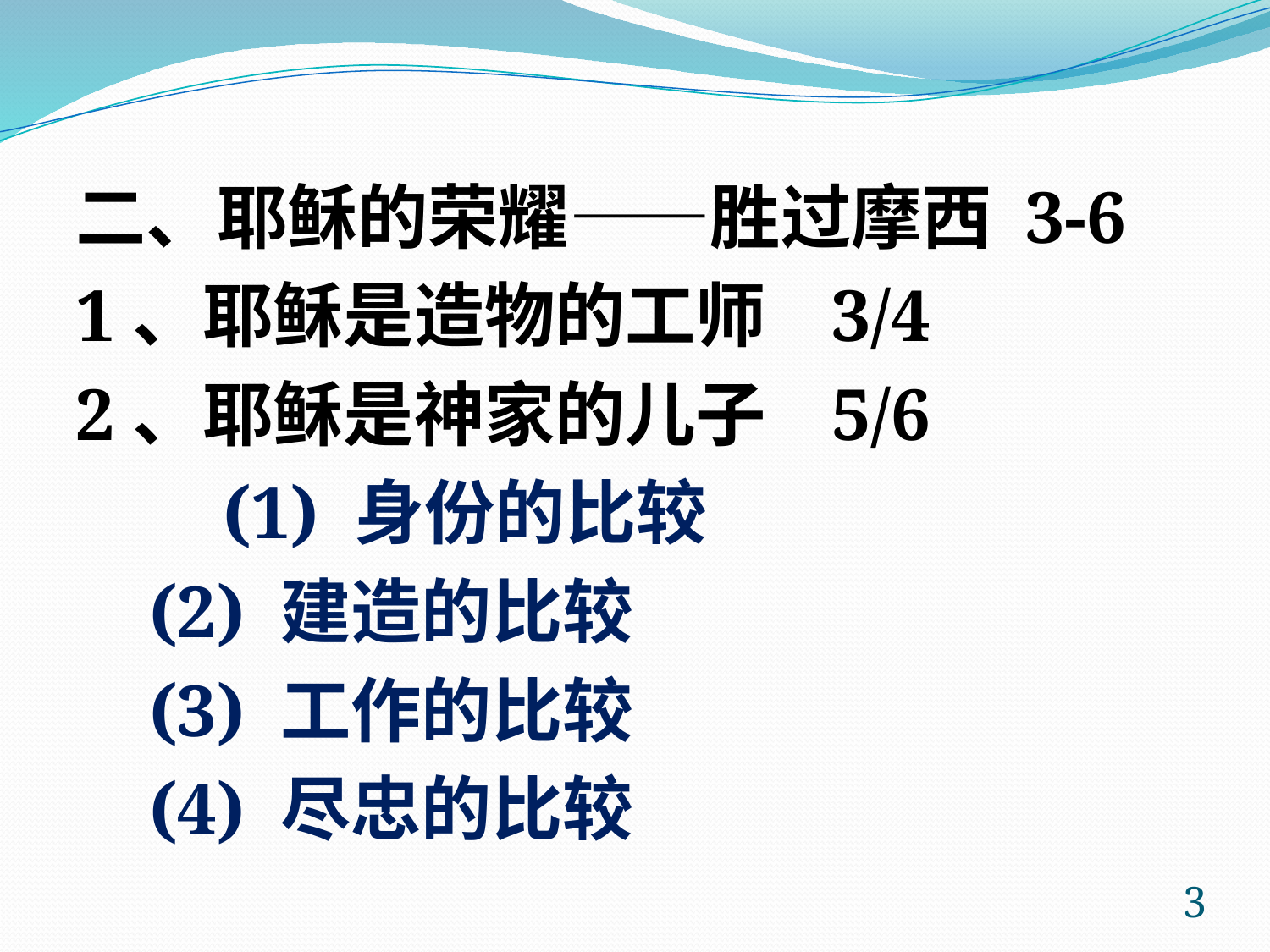

二、耶稣的荣耀——胜过摩西 3-6
1、耶稣是造物的工师   3/4
2、耶稣是神家的儿子   5/6
        (1) 身份的比较
    (2) 建造的比较
    (3) 工作的比较
    (4) 尽忠的比较

3